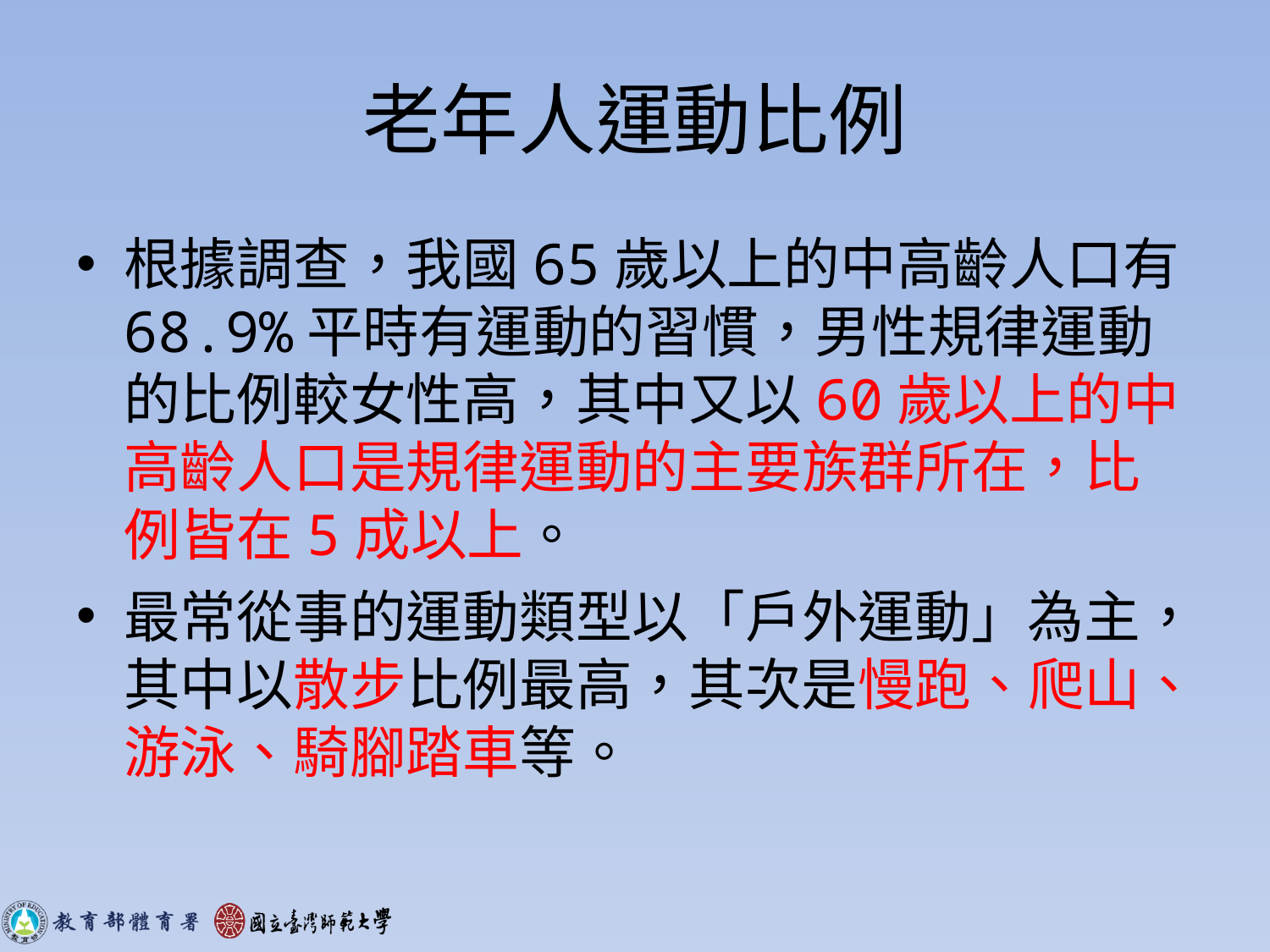

# 老年人運動比例
根據調查，我國65歲以上的中高齡人口有68.9%平時有運動的習慣，男性規律運動的比例較女性高，其中又以60歲以上的中高齡人口是規律運動的主要族群所在，比例皆在5成以上。
最常從事的運動類型以「戶外運動」為主，其中以散步比例最高，其次是慢跑、爬山、游泳、騎腳踏車等。